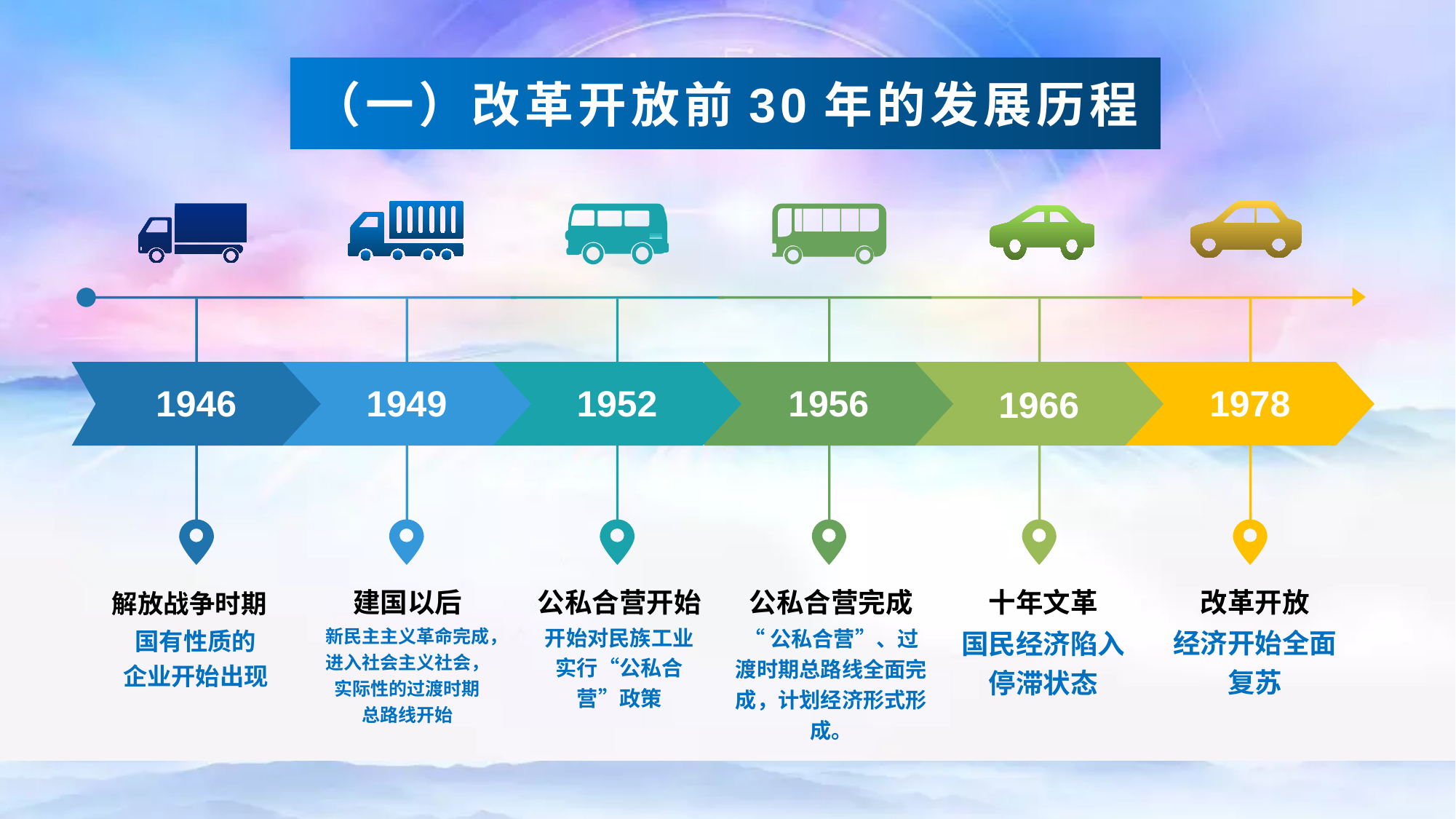

（一）改革开放前30年的发展历程

1946
1949
1952
1956
1978
1966

解放战争时期
建国以后
公私合营开始
公私合营完成
十年文革
改革开放
开始对民族工业实行“公私合营”政策
经济开始全面复苏
国有性质的
企业开始出现
新民主主义革命完成，进入社会主义社会，实际性的过渡时期
总路线开始
国民经济陷入停滞状态
“公私合营”、过渡时期总路线全面完成，计划经济形式形成。
4